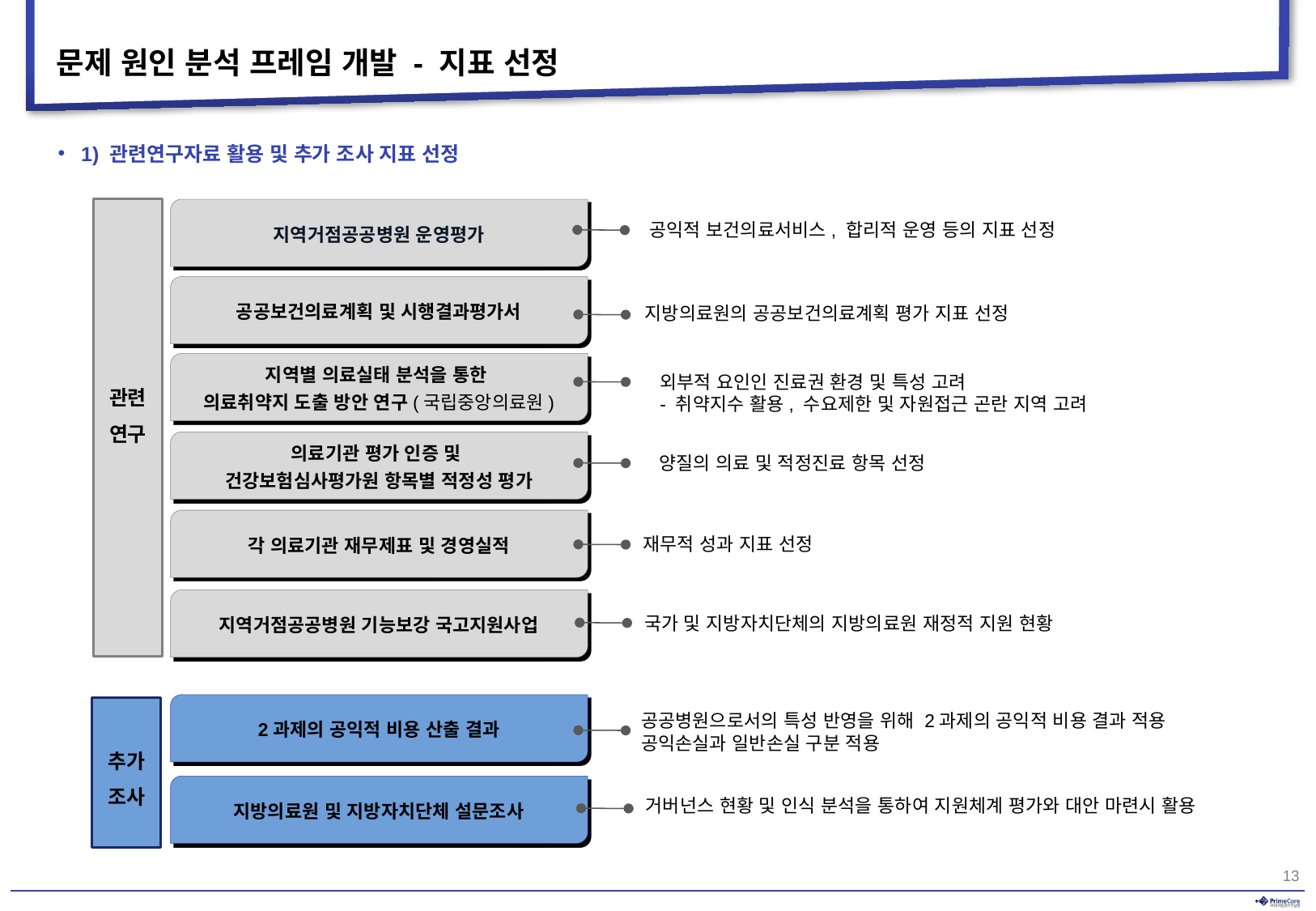

# 문제 원인 분석 프레임 개발 - 지표 선정
1) 관련연구자료 활용 및 추가 조사 지표 선정

관련
연구

지역거점공공병원 운영평가
 공익적 보건의료서비스, 합리적 운영 등의 지표 선정
공공보건의료계획 및 시행결과평가서
지방의료원의 공공보건의료계획 평가 지표 선정
지역별 의료실태 분석을 통한
의료취약지 도출 방안 연구(국립중앙의료원)
외부적 요인인 진료권 환경 및 특성 고려
- 취약지수 활용, 수요제한 및 자원접근 곤란 지역 고려
의료기관 평가 인증 및
건강보험심사평가원 항목별 적정성 평가
양질의 의료 및 적정진료 항목 선정
각 의료기관 재무제표 및 경영실적
재무적 성과 지표 선정
지역거점공공병원 기능보강 국고지원사업
국가 및 지방자치단체의 지방의료원 재정적 지원 현황
2과제의 공익적 비용 산출 결과
추가조사
공공병원으로서의 특성 반영을 위해 2과제의 공익적 비용 결과 적용
공익손실과 일반손실 구분 적용
지방의료원 및 지방자치단체 설문조사
거버넌스 현황 및 인식 분석을 통하여 지원체계 평가와 대안 마련시 활용